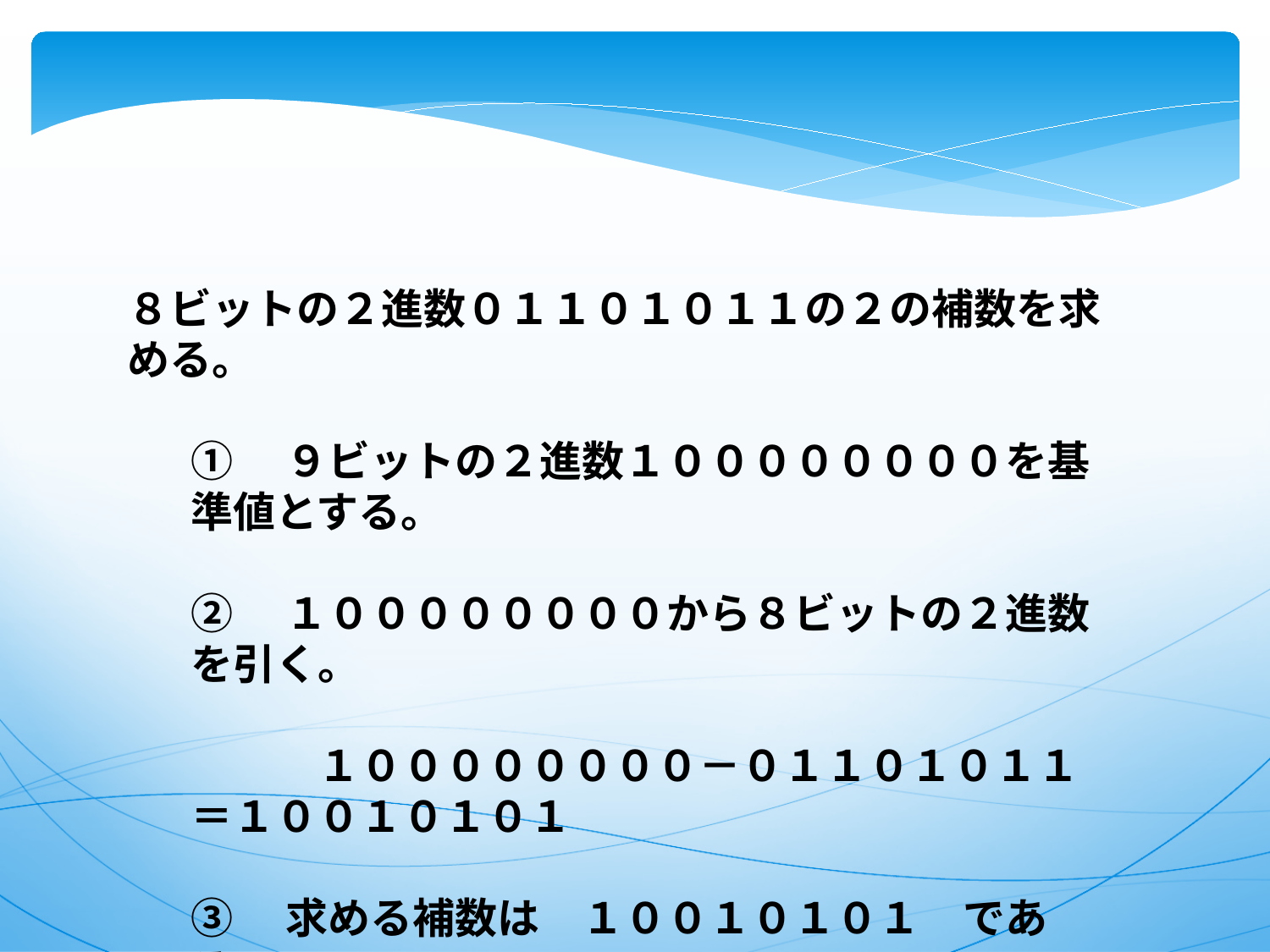

８ビットの２進数０１１０１０１１の２の補数を求める。

①　９ビットの２進数１００００００００を基準値とする。

②　１００００００００から８ビットの２進数を引く。

　　　１００００００００－０１１０１０１１＝１００１０１０１

③　求める補数は　１００１０１０１　である。